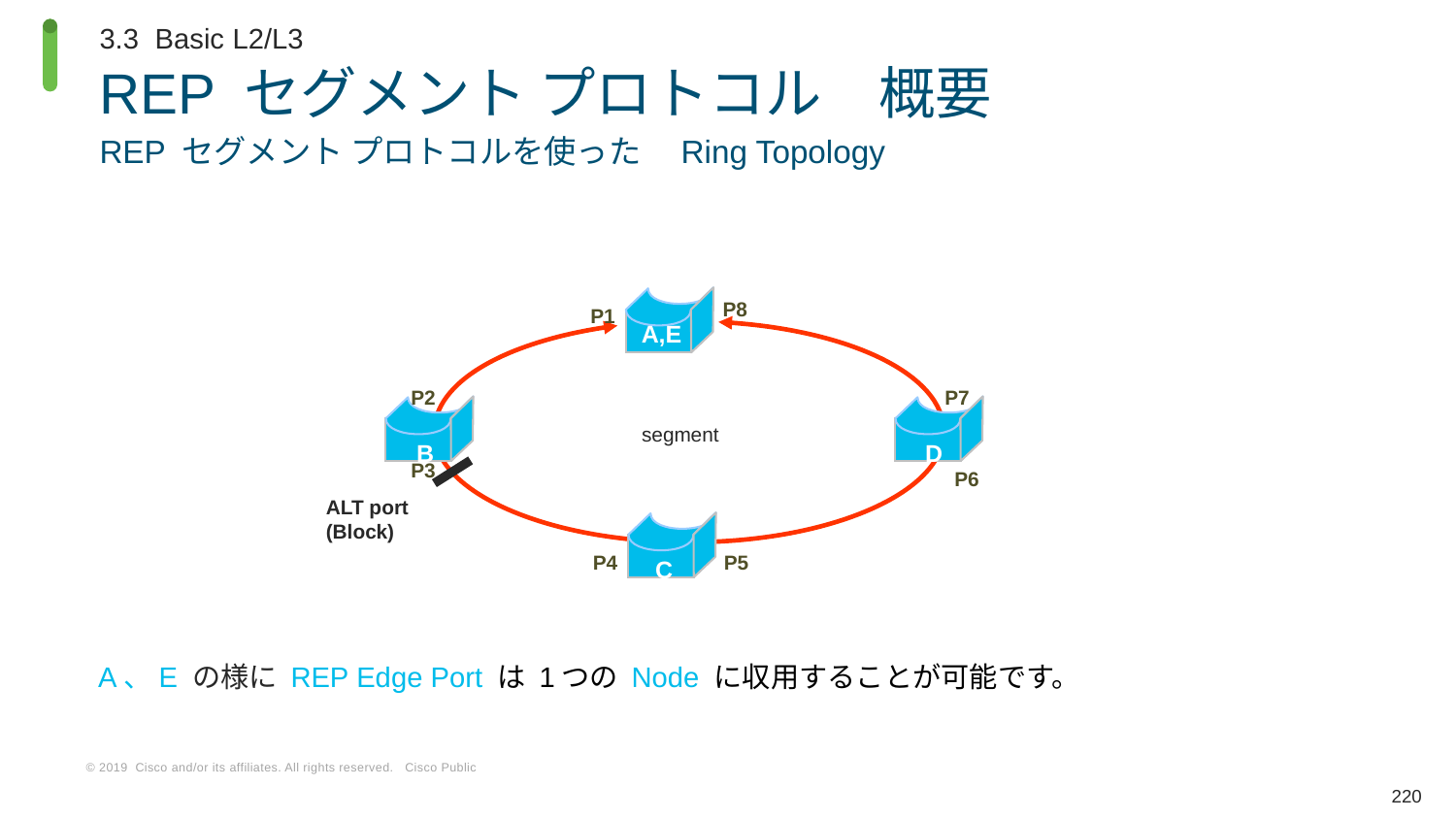

3.3  Basic L2/L3
# REP セグメント プロトコル　概要
REP セグメント プロトコルを使った　Ring Topology

P8
P1
A,E

P2
P7

B

D
segment
P3

P6

ALT port
(Block)

C
P4
P5
A、E の様に REP Edge Port は 1つの Node に収用することが可能です。
220